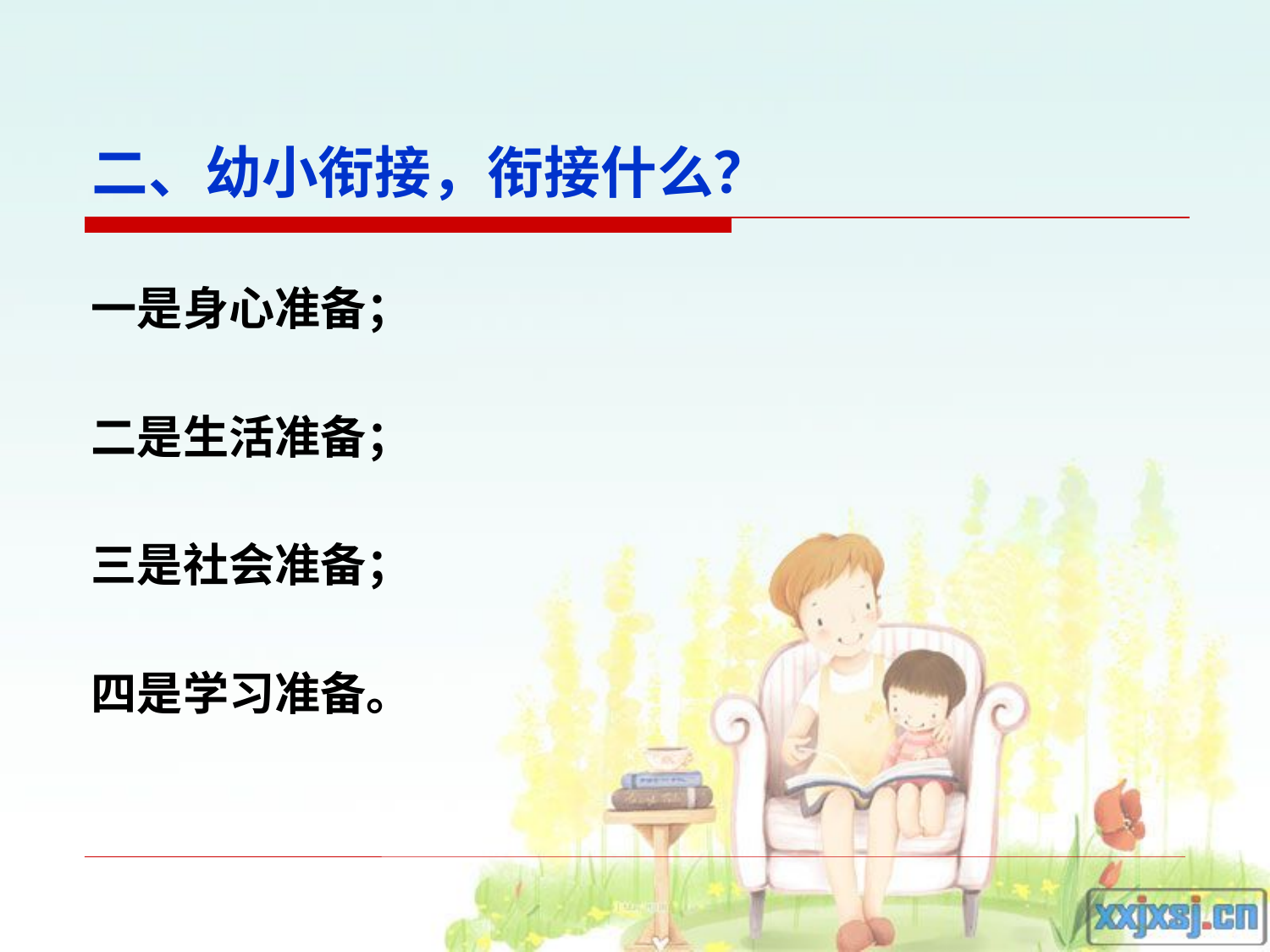

# 二、幼小衔接，衔接什么？

一是身心准备；

二是生活准备；

三是社会准备；

四是学习准备。